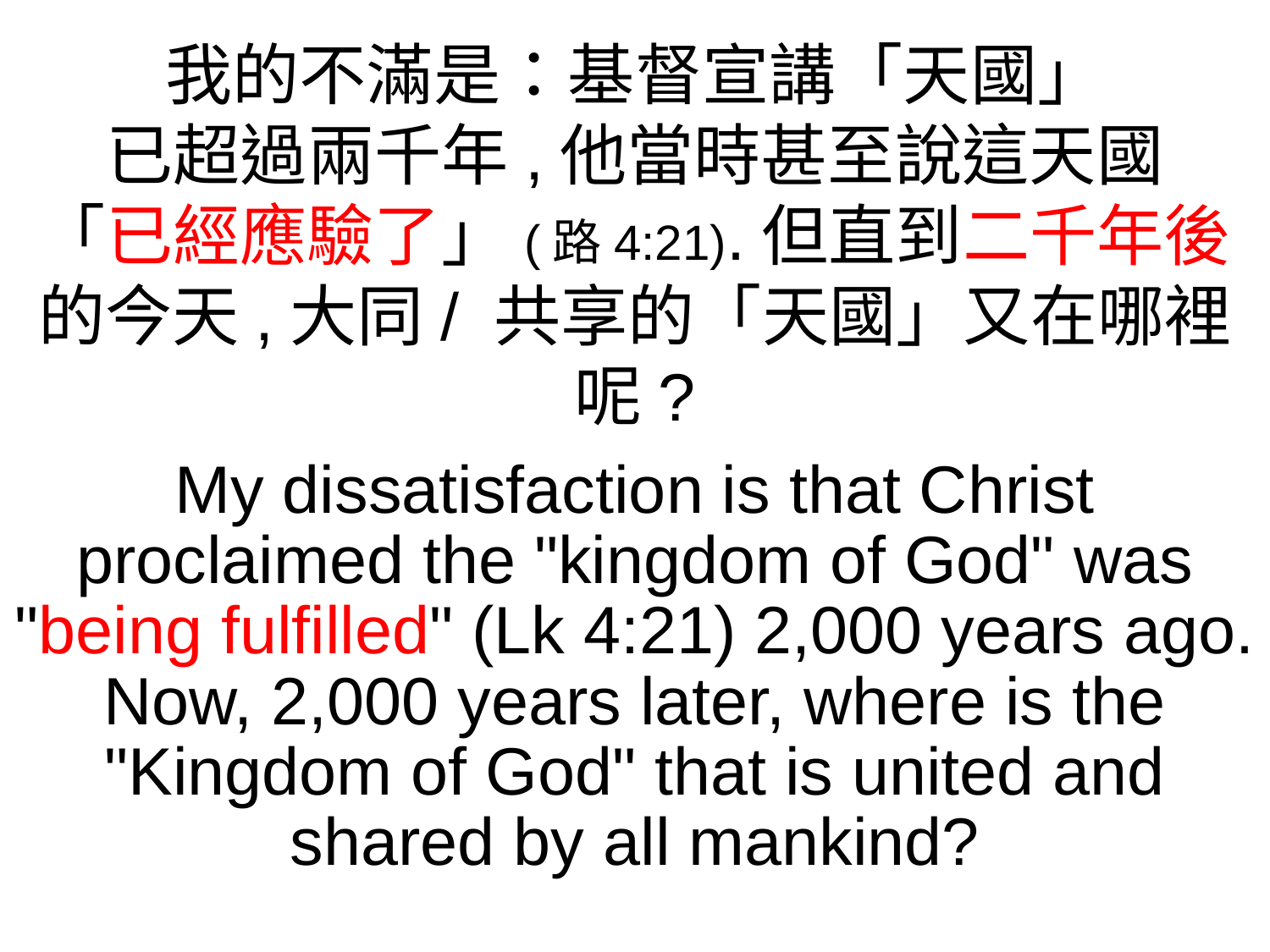

我的不滿是：基督宣講「天國」
已超過兩千年,他當時甚至說這天國
「已經應驗了」(路4:21).但直到二千年後的今天,大同/ 共享的「天國」又在哪裡呢?
My dissatisfaction is that Christ proclaimed the "kingdom of God" was "being fulfilled" (Lk 4:21) 2,000 years ago. Now, 2,000 years later, where is the "Kingdom of God" that is united and shared by all mankind?